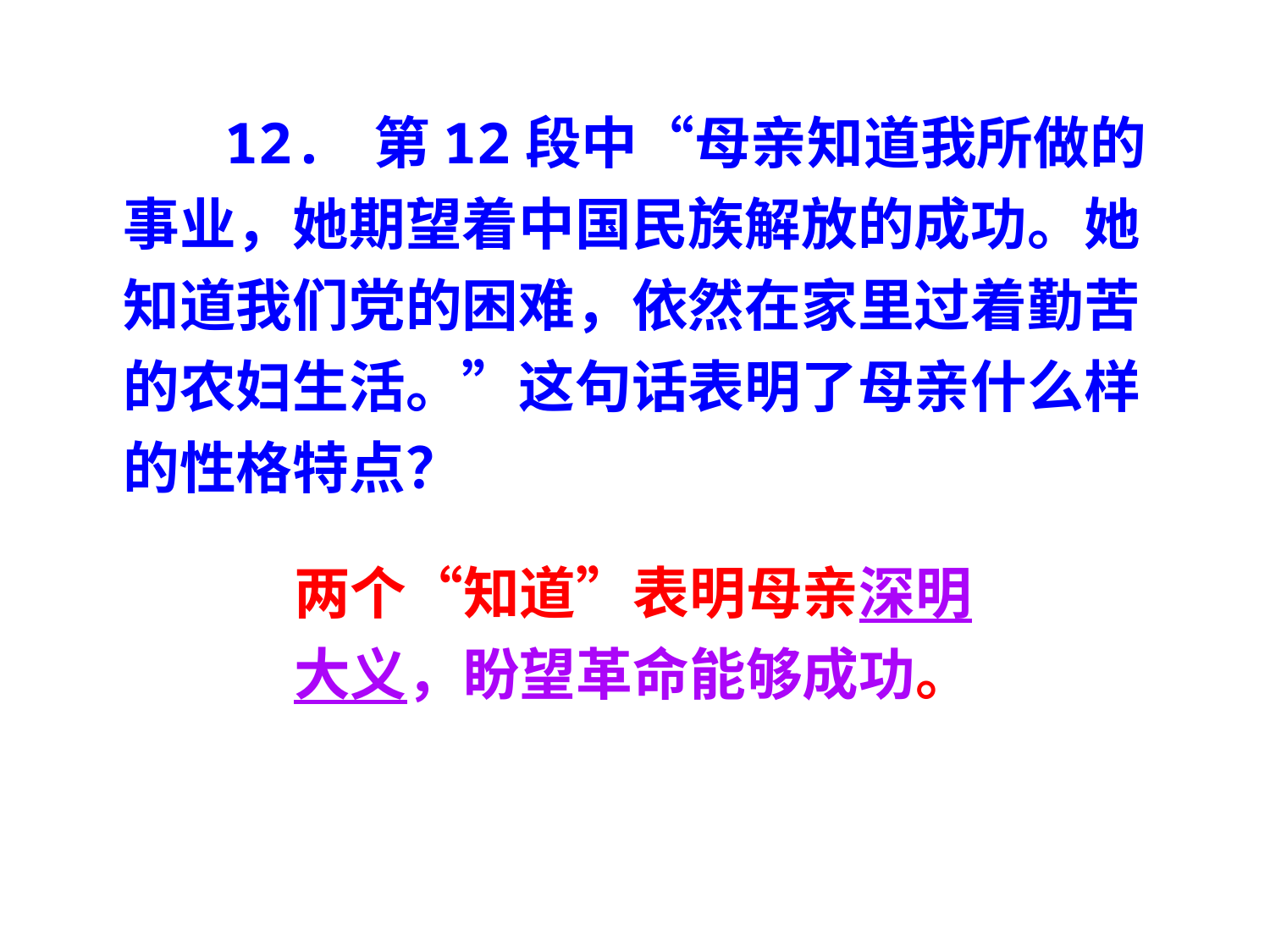

12. 第12段中“母亲知道我所做的事业，她期望着中国民族解放的成功。她知道我们党的困难，依然在家里过着勤苦的农妇生活。”这句话表明了母亲什么样的性格特点？

两个“知道”表明母亲深明大义，盼望革命能够成功。